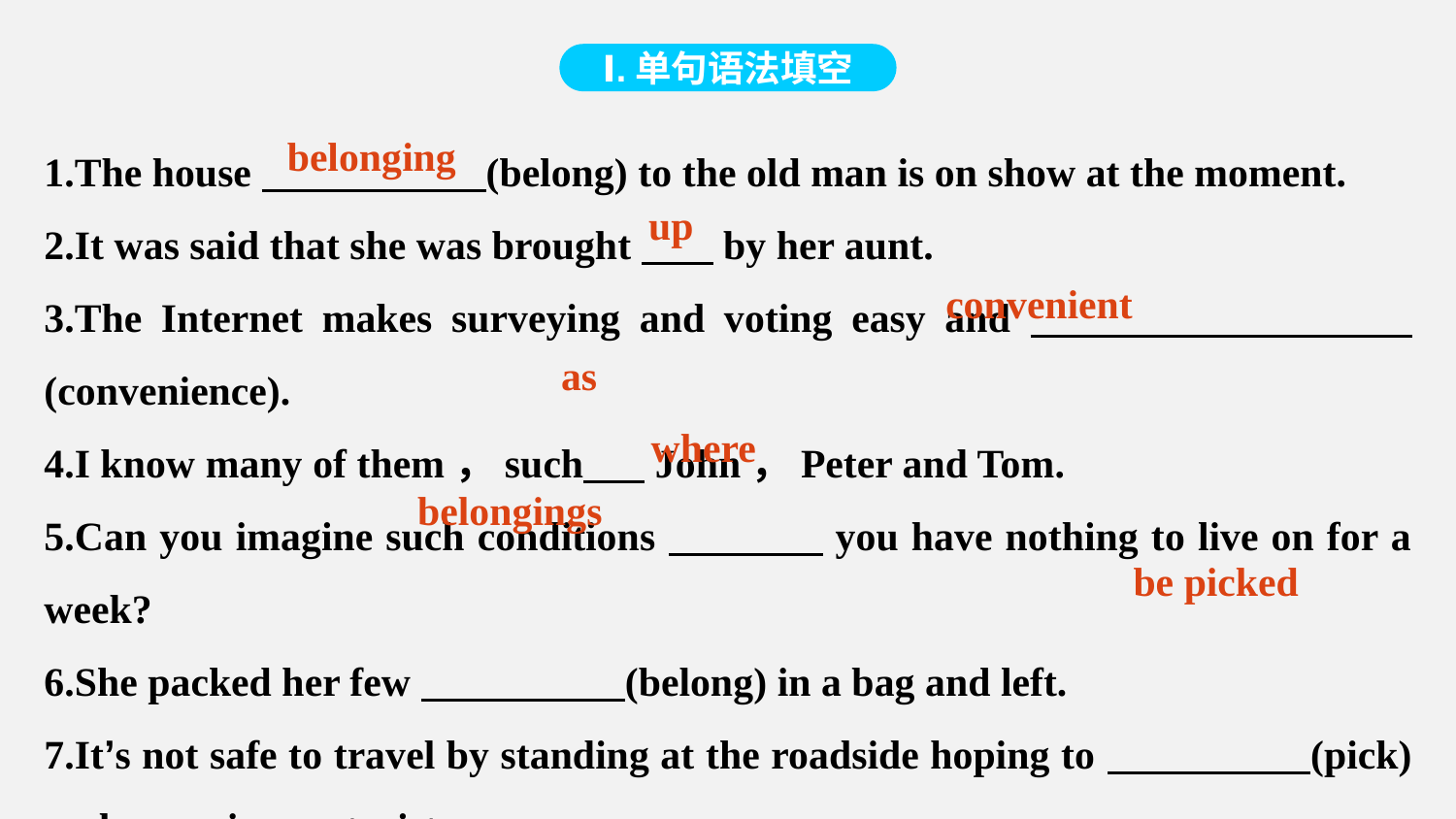

Ⅰ.单句语法填空
1.The house                       (belong) to the old man is on show at the moment.
2.It was said that she was brought         by her aunt.
3.The Internet makes surveying and voting easy and                      (convenience).
4.I know many of them，such       John，Peter and Tom.
5.Can you imagine such conditions              you have nothing to live on for a week?
6.She packed her few                     (belong) in a bag and left.
7.It’s not safe to travel by standing at the roadside hoping to                   (pick) up by passing motorists.
belonging
up
convenient
as
where
belongings
be picked